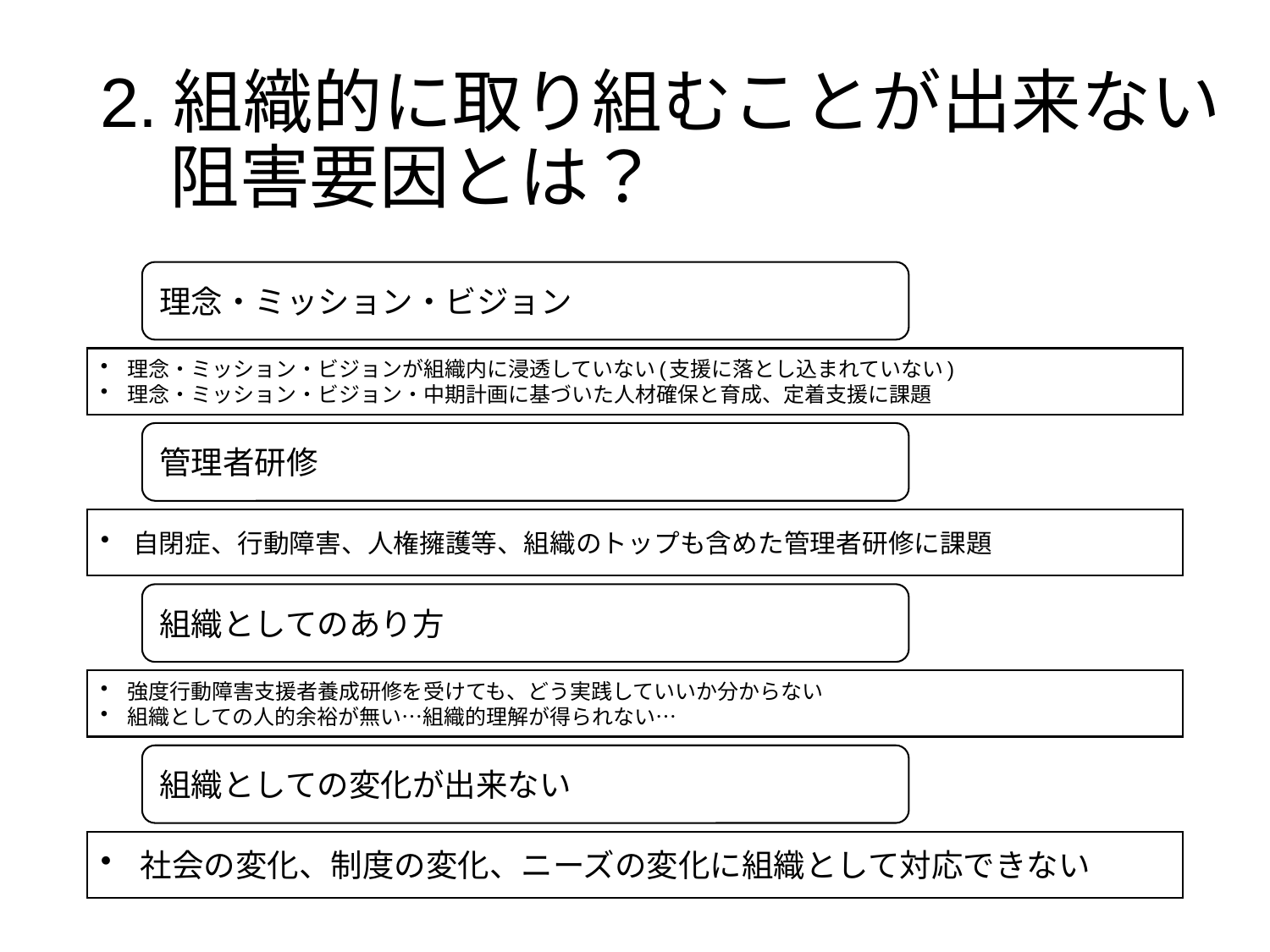

# 2.組織的に取り組むことが出来ない 　阻害要因とは？
理念・ミッション・ビジョン
管理者研修
組織としてのあり方
組織としての変化が出来ない
理念・ミッション・ビジョンが組織内に浸透していない(支援に落とし込まれていない)
自閉症、行動障害、人権擁護等、組織のトップも含めた管理者研修に課題
強度行動障害支援者養成研修を受けても、どう実践していいか分からない
組織としての人的余裕が無い…組織的理解が得られない…
社会の変化、制度の変化、ニーズの変化に組織として対応できない
理念・ミッション・ビジョン・中期計画に基づいた人材確保と育成、定着支援に課題